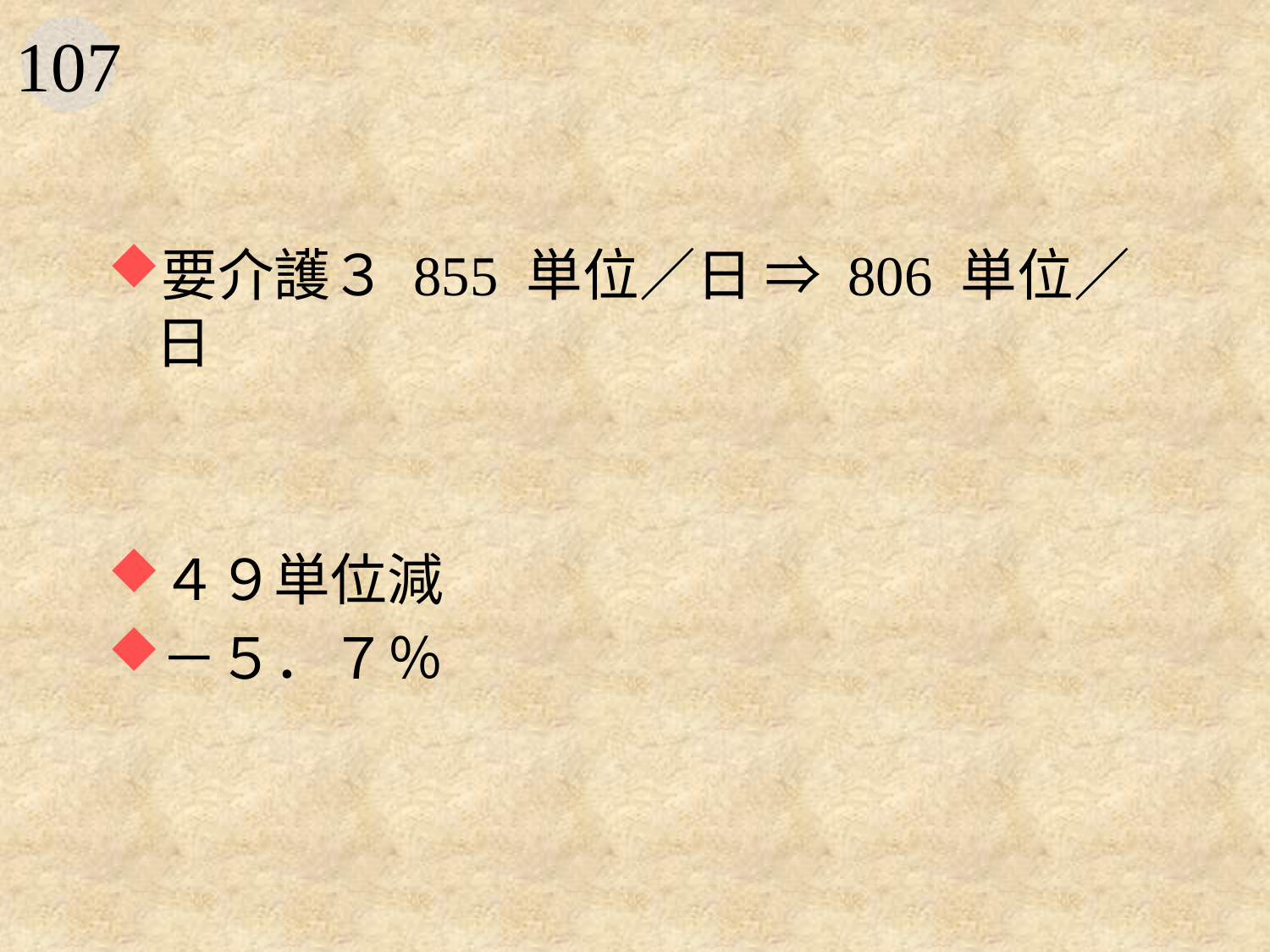

#
要介護３ 855 単位／日 ⇒ 806 単位／日

４９単位減
－５．７％